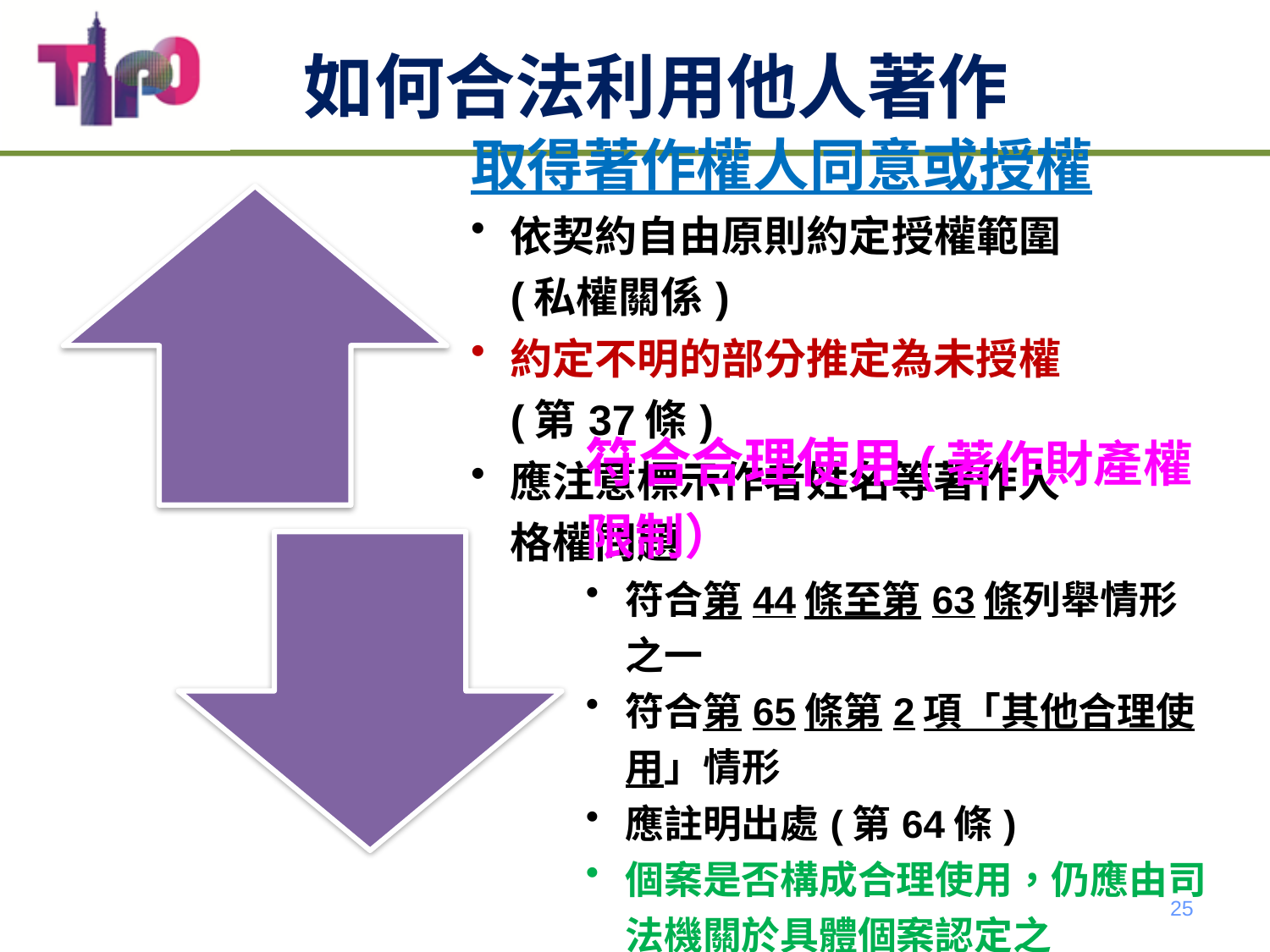

# 如何合法利用他人著作
取得著作權人同意或授權
依契約自由原則約定授權範圍(私權關係)
約定不明的部分推定為未授權(第37條)
符合第44條至第63條列舉情形之一
符合第65條第2項「其他合理使用」情形
應註明出處(第64條)
25